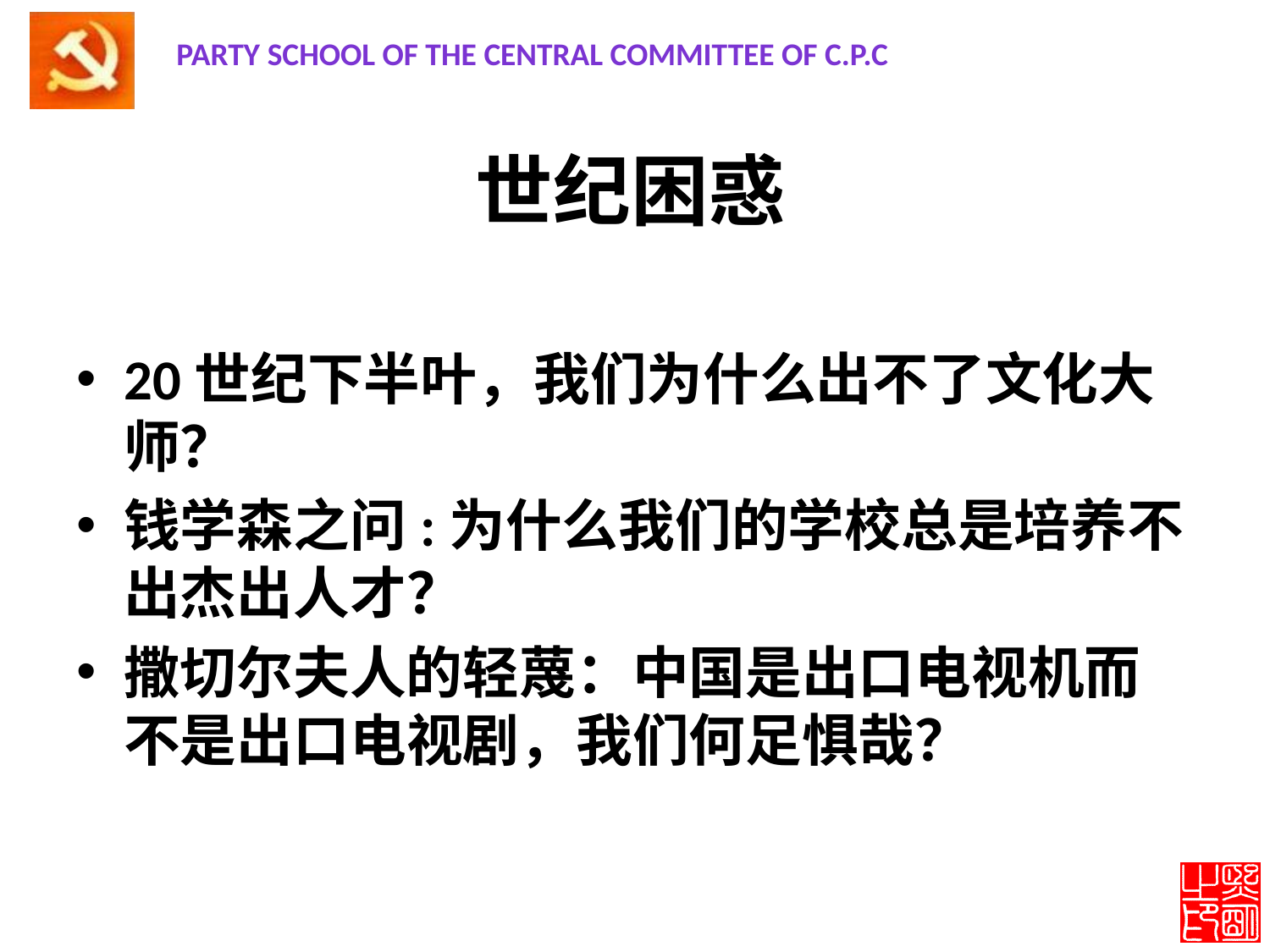

# 世纪困惑
20世纪下半叶，我们为什么出不了文化大师？
钱学森之问:为什么我们的学校总是培养不出杰出人才？
撒切尔夫人的轻蔑：中国是出口电视机而不是出口电视剧，我们何足惧哉？